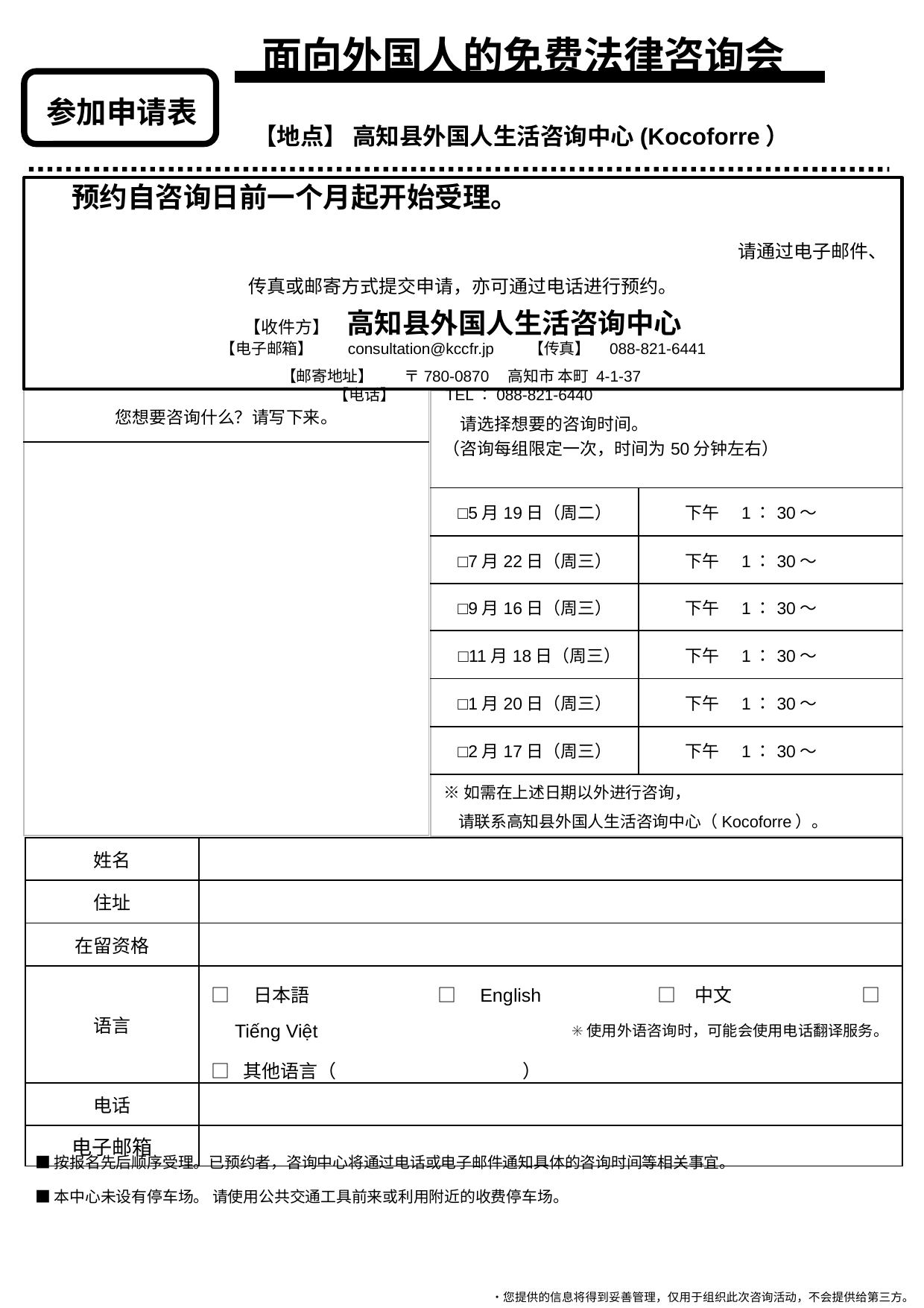

面向外国人的免费法律咨询会

参加申请表
【地点】 高知县外国人生活咨询中心(Kocoforre）

　预约自咨询日前一个月起开始受理。　　　　　　　　　　　　　　　　　　　　　　　　　　　　　　　　　　　　　　请通过电子邮件、传真或邮寄方式提交申请，亦可通过电话进行预约。
【收件方】　高知县外国人生活咨询中心
【电子邮箱】　　consultation@kccfr.jp　　【传真】　088-821-6441
【邮寄地址】　　〒780-0870　高知市 本町 4-1-37
【电话】　　　TEL：088-821-6440
| 您想要咨询什么？请写下来。 |
| --- |
|  |
| 请选择想要的咨询时间。 （咨询每组限定一次，时间为50分钟左右） |  |
| --- | --- |
| □5月19日（周二） | 下午　1：30～ |
| □7月22日（周三） | 下午　1：30～ |
| □9月16日（周三） | 下午　1：30～ |
| □11月18日（周三） | 下午　1：30～ |
| □1月20日（周三） | 下午　1：30～ |
| □2月17日（周三） | 下午　1：30～ |
|  |  |
※如需在上述日期以外进行咨询，
   请联系高知县外国人生活咨询中心（Kocoforre）。
| 姓名 |  |
| --- | --- |
| 住址 |  |
| 在留资格 |  |
| 语言 | □　日本語 　　　　　　□　English　　　　　　□　中文　　　　　　　□　Tiếng Việt　 □ 其他语言（　　　　　　　　　　） |
| 电话 |  |
| 电子邮箱 |  |
✳使用外语咨询时，可能会使用电话翻译服务。
■按报名先后顺序受理。已预约者，咨询中心将通过电话或电子邮件通知具体的咨询时间等相关事宜。
■本中心未设有停车场。 请使用公共交通工具前来或利用附近的收费停车场。
・您提供的信息将得到妥善管理，仅用于组织此次咨询活动，不会提供给第三方。